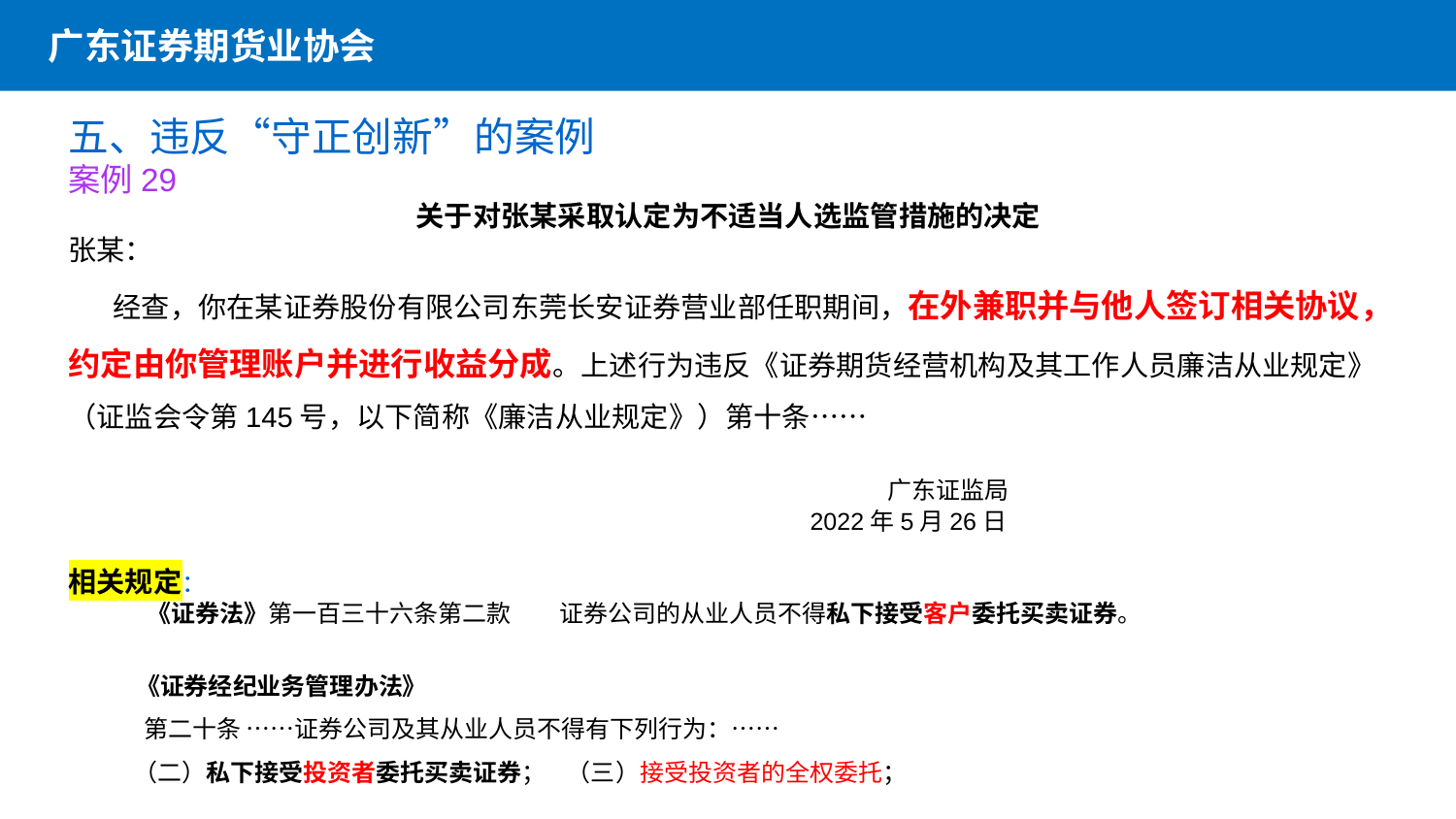

广东证券期货业协会
五、违反“守正创新”的案例
案例29
关于对张某采取认定为不适当人选监管措施的决定
张某：
      经查，你在某证券股份有限公司东莞长安证券营业部任职期间，在外兼职并与他人签订相关协议，约定由你管理账户并进行收益分成。上述行为违反《证券期货经营机构及其工作人员廉洁从业规定》（证监会令第145号，以下简称《廉洁从业规定》）第十条……

                                                                                                 广东证监局
　　　　　　　                                                                                                          2022年5月26日

相关规定：
             《证券法》第一百三十六条第二款　　证券公司的从业人员不得私下接受客户委托买卖证券。

           《证券经纪业务管理办法》
             第二十条 ……证券公司及其从业人员不得有下列行为：……
           （二）私下接受投资者委托买卖证券；    （三）接受投资者的全权委托；